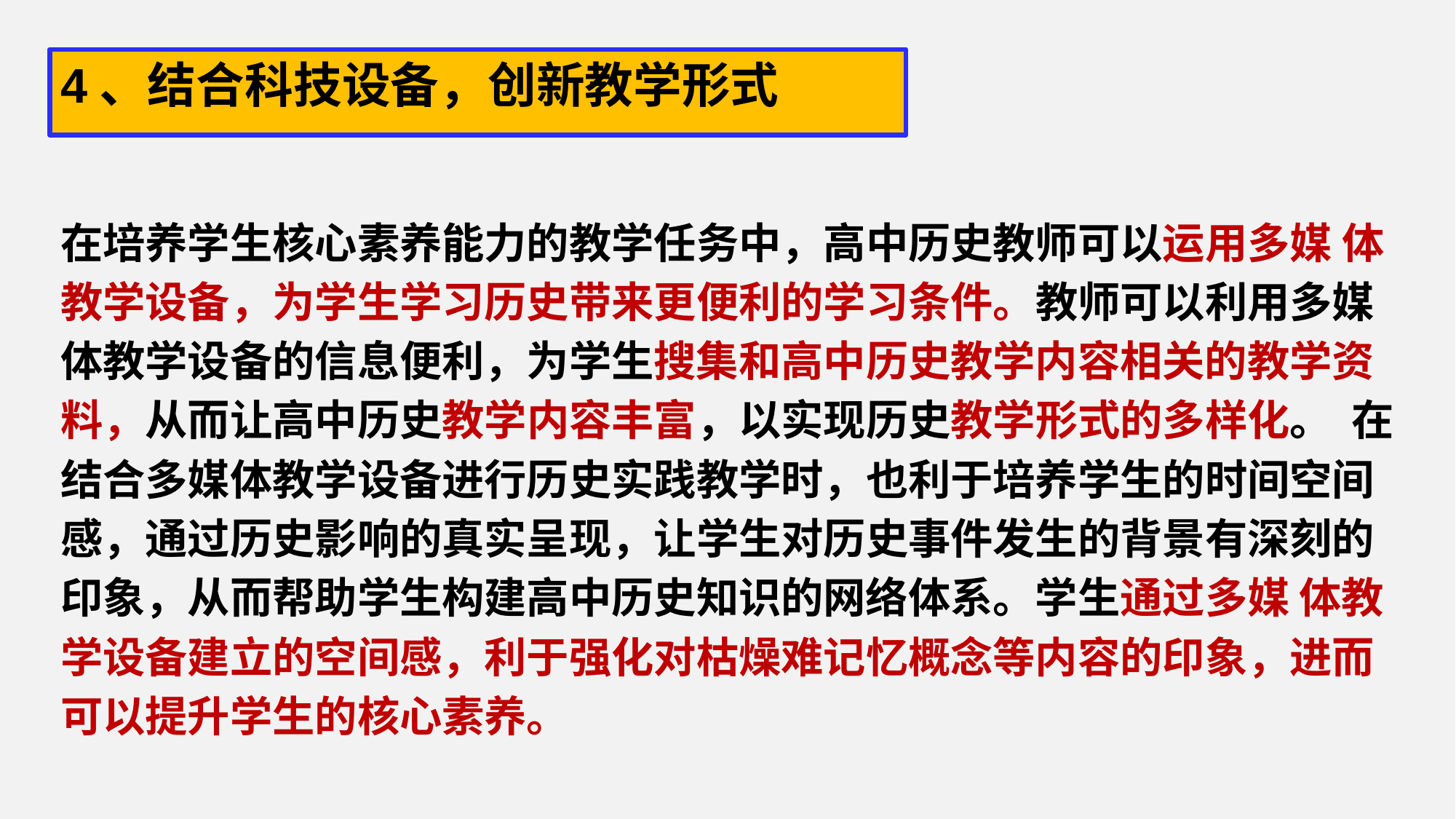

4、结合科技设备，创新教学形式
在培养学生核心素养能力的教学任务中，高中历史教师可以运用多媒 体教学设备，为学生学习历史带来更便利的学习条件。教师可以利用多媒体教学设备的信息便利，为学生搜集和高中历史教学内容相关的教学资料，从而让高中历史教学内容丰富，以实现历史教学形式的多样化。  在结合多媒体教学设备进行历史实践教学时，也利于培养学生的时间空间感，通过历史影响的真实呈现，让学生对历史事件发生的背景有深刻的印象，从而帮助学生构建高中历史知识的网络体系。学生通过多媒 体教学设备建立的空间感，利于强化对枯燥难记忆概念等内容的印象，进而可以提升学生的核心素养。